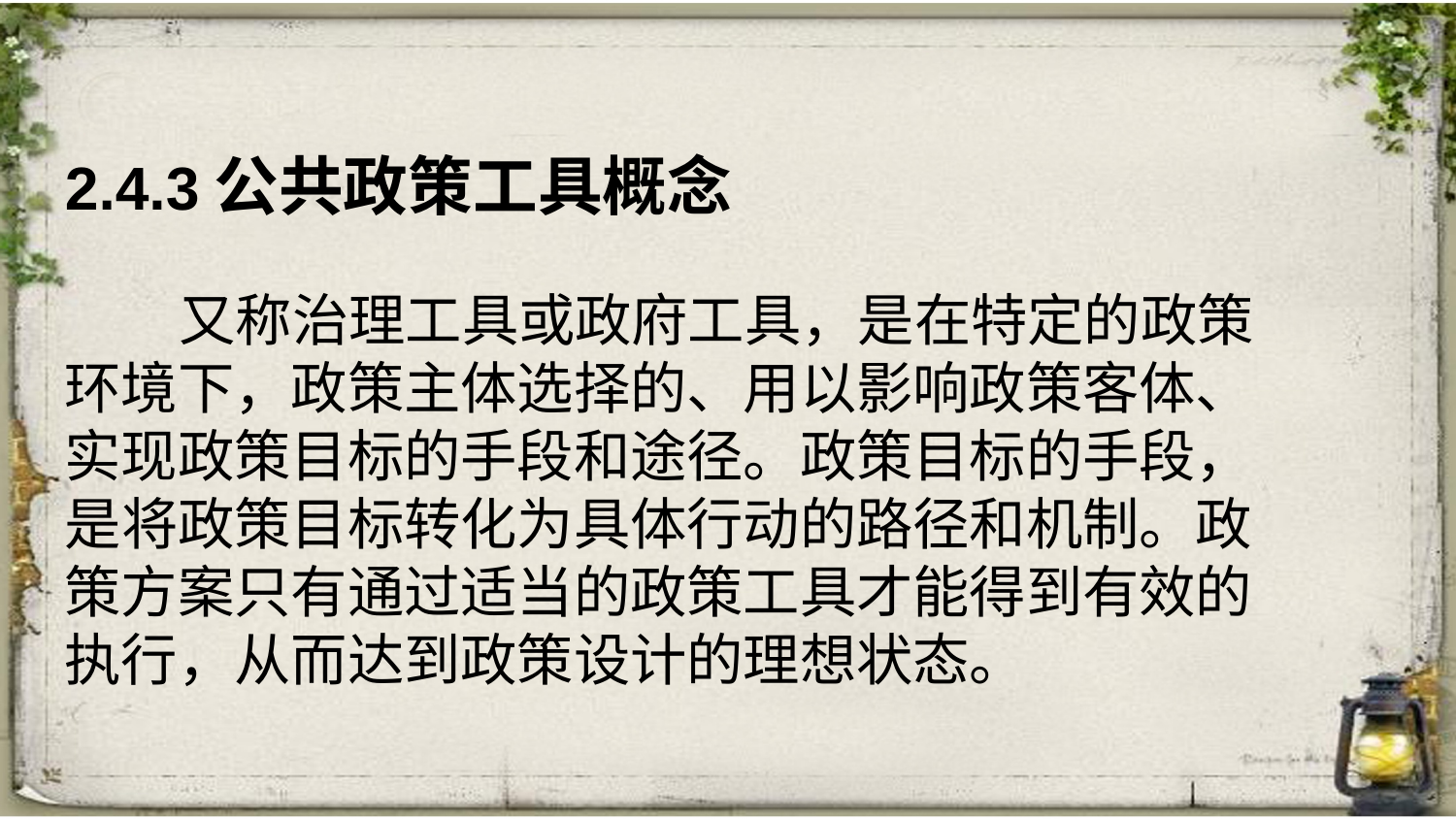

2.4.3公共政策工具概念

        又称治理工具或政府工具，是在特定的政策环境下，政策主体选择的、用以影响政策客体、实现政策目标的手段和途径。政策目标的手段，是将政策目标转化为具体行动的路径和机制。政策方案只有通过适当的政策工具才能得到有效的执行，从而达到政策设计的理想状态。